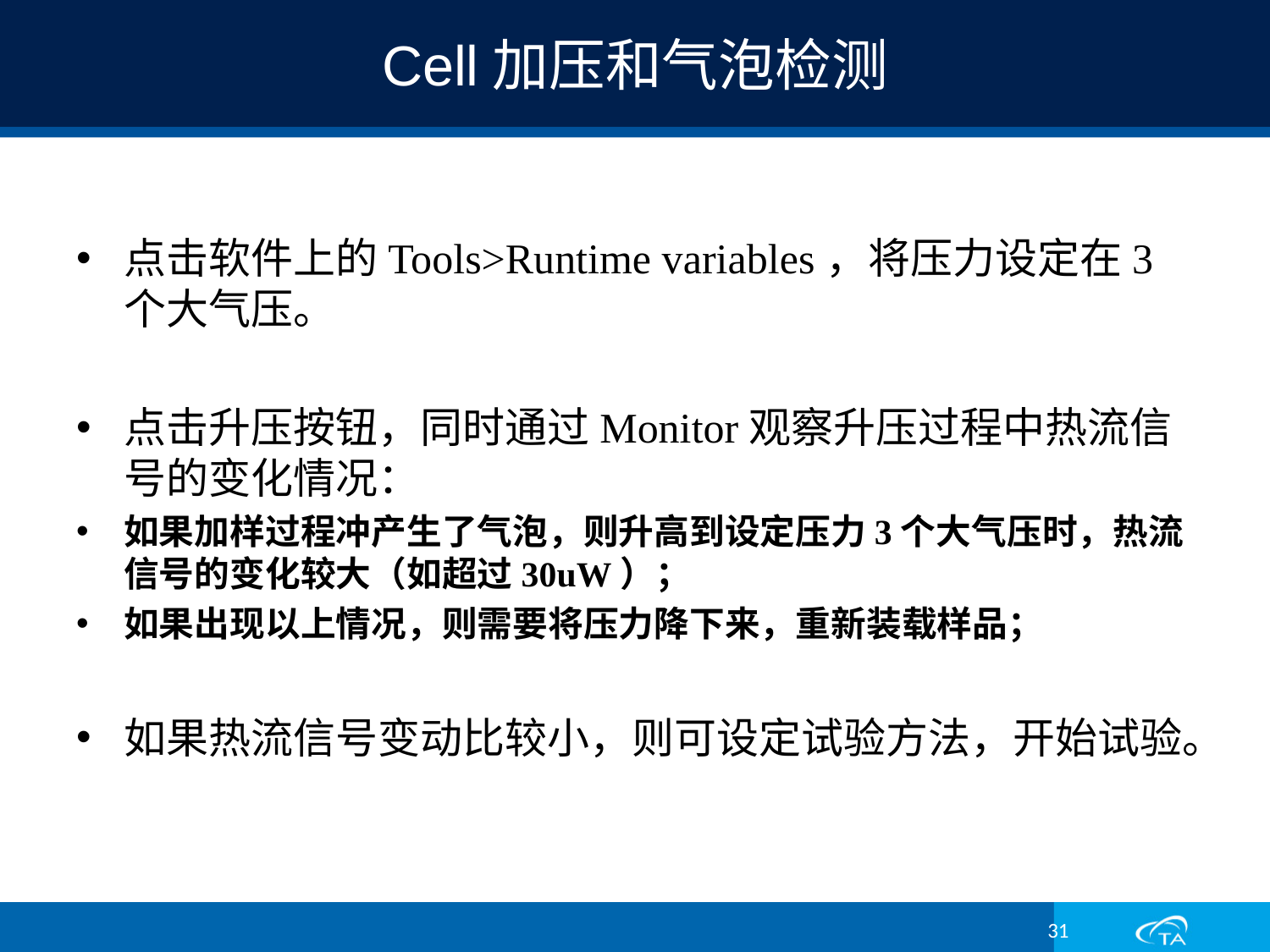

# Cell加压和气泡检测

点击软件上的Tools>Runtime variables，将压力设定在3个大气压。

点击升压按钮，同时通过Monitor观察升压过程中热流信号的变化情况：
如果加样过程冲产生了气泡，则升高到设定压力3个大气压时，热流信号的变化较大（如超过30uW）；
如果出现以上情况，则需要将压力降下来，重新装载样品；

如果热流信号变动比较小，则可设定试验方法，开始试验。
31